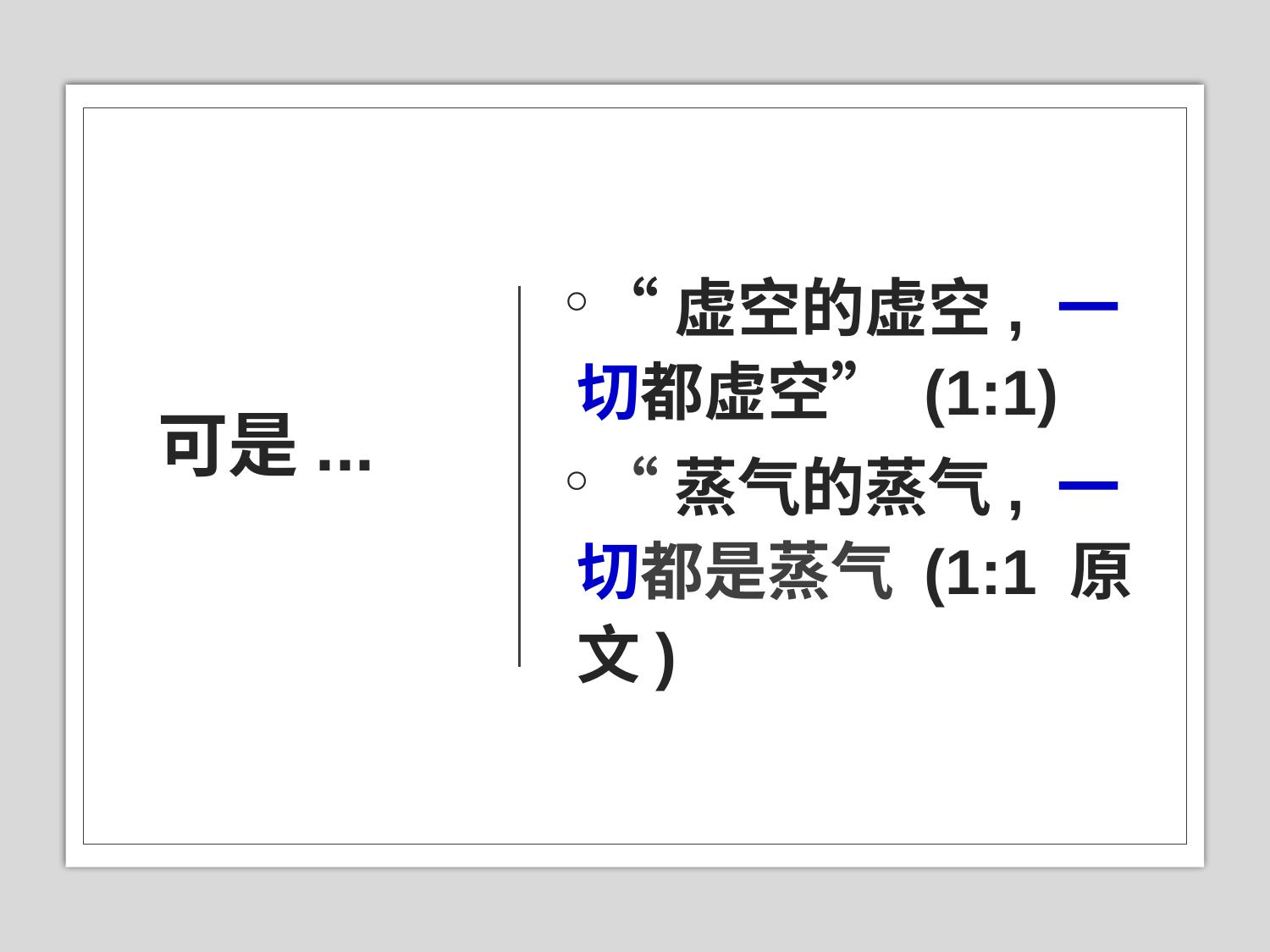

# 可是...
“虚空的虚空, 一切都虚空” (1:1)
“蒸气的蒸气, 一切都是蒸气 (1:1 原文)